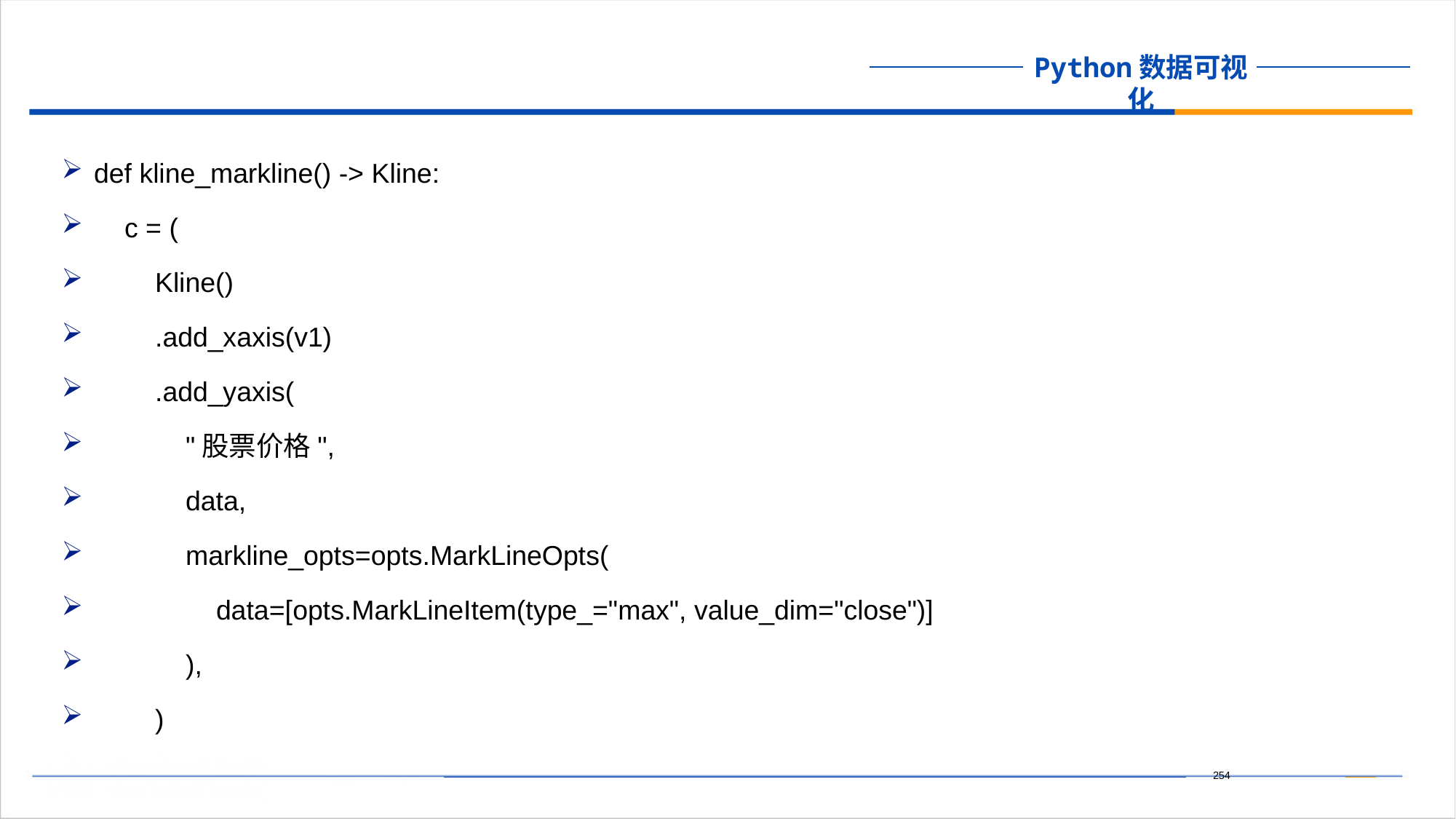

def kline_markline() -> Kline:
    c = (
        Kline()
        .add_xaxis(v1)
        .add_yaxis(
            "股票价格",
            data,
            markline_opts=opts.MarkLineOpts(
                data=[opts.MarkLineItem(type_="max", value_dim="close")]
            ),
        )